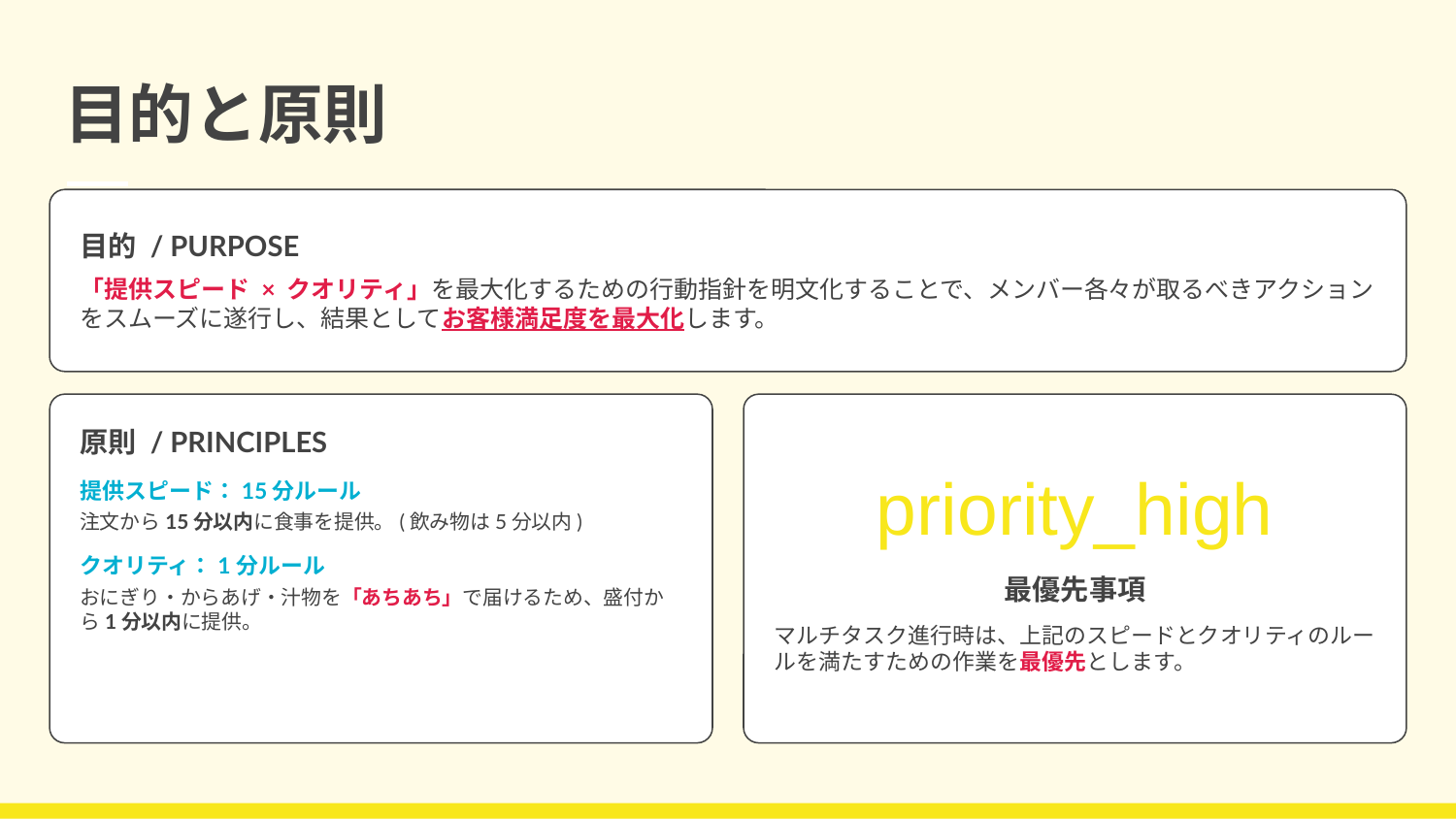

# 目的と原則

目的 / PURPOSE
「提供スピード × クオリティ」を最大化するための行動指針を明文化することで、メンバー各々が取るべきアクションをスムーズに遂行し、結果としてお客様満足度を最大化します。

原則 / PRINCIPLES
提供スピード：15分ルール
注文から15分以内に食事を提供。(飲み物は5分以内)
クオリティ：1分ルール
おにぎり・からあげ・汁物を「あちあち」で届けるため、盛付から1分以内に提供。

priority_high
最優先事項
マルチタスク進行時は、上記のスピードとクオリティのルールを満たすための作業を最優先とします。